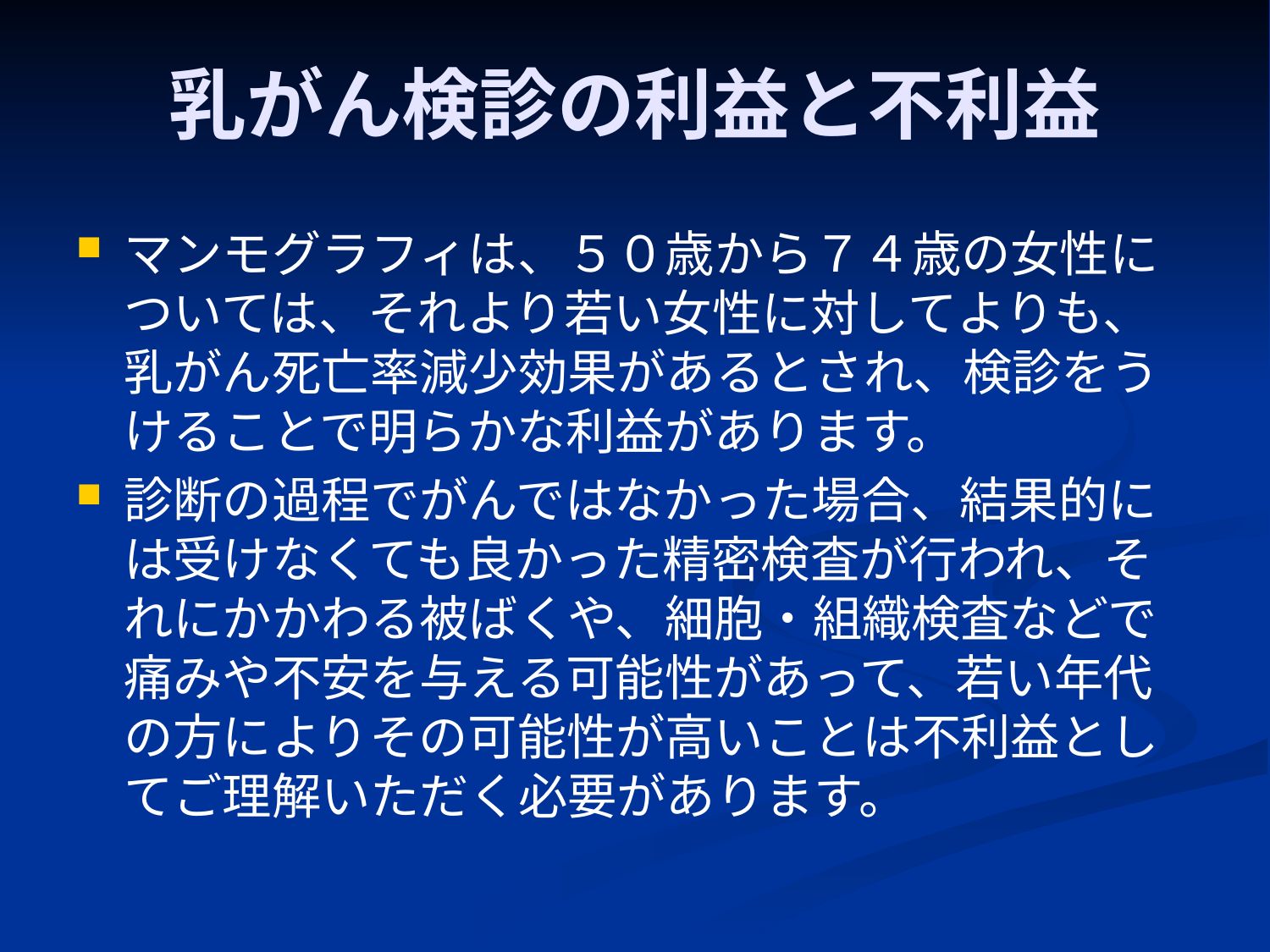

# 乳がん検診の利益と不利益
マンモグラフィは、５０歳から７４歳の女性については、それより若い女性に対してよりも、乳がん死亡率減少効果があるとされ、検診をうけることで明らかな利益があります。
診断の過程でがんではなかった場合、結果的には受けなくても良かった精密検査が行われ、それにかかわる被ばくや、細胞・組織検査などで痛みや不安を与える可能性があって、若い年代の方によりその可能性が高いことは不利益としてご理解いただく必要があります。